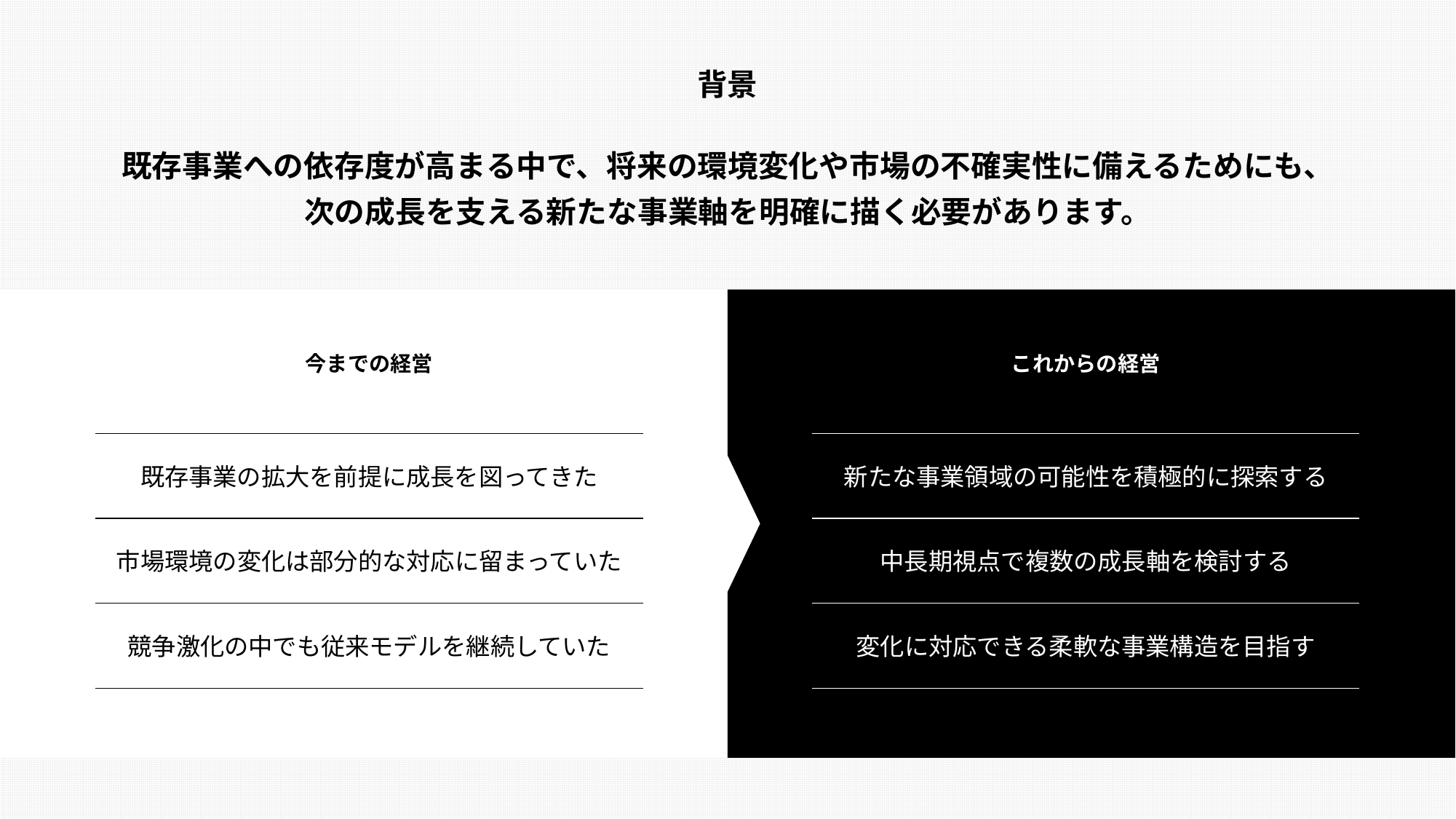

背景
既存事業への依存度が高まる中で、将来の環境変化や市場の不確実性に備えるためにも、
次の成長を支える新たな事業軸を明確に描く必要があります。

今までの経営
既存事業の拡大を前提に成長を図ってきた
市場環境の変化は部分的な対応に留まっていた
競争激化の中でも従来モデルを継続していた
これからの経営
新たな事業領域の可能性を積極的に探索する
中長期視点で複数の成長軸を検討する
変化に対応できる柔軟な事業構造を目指す